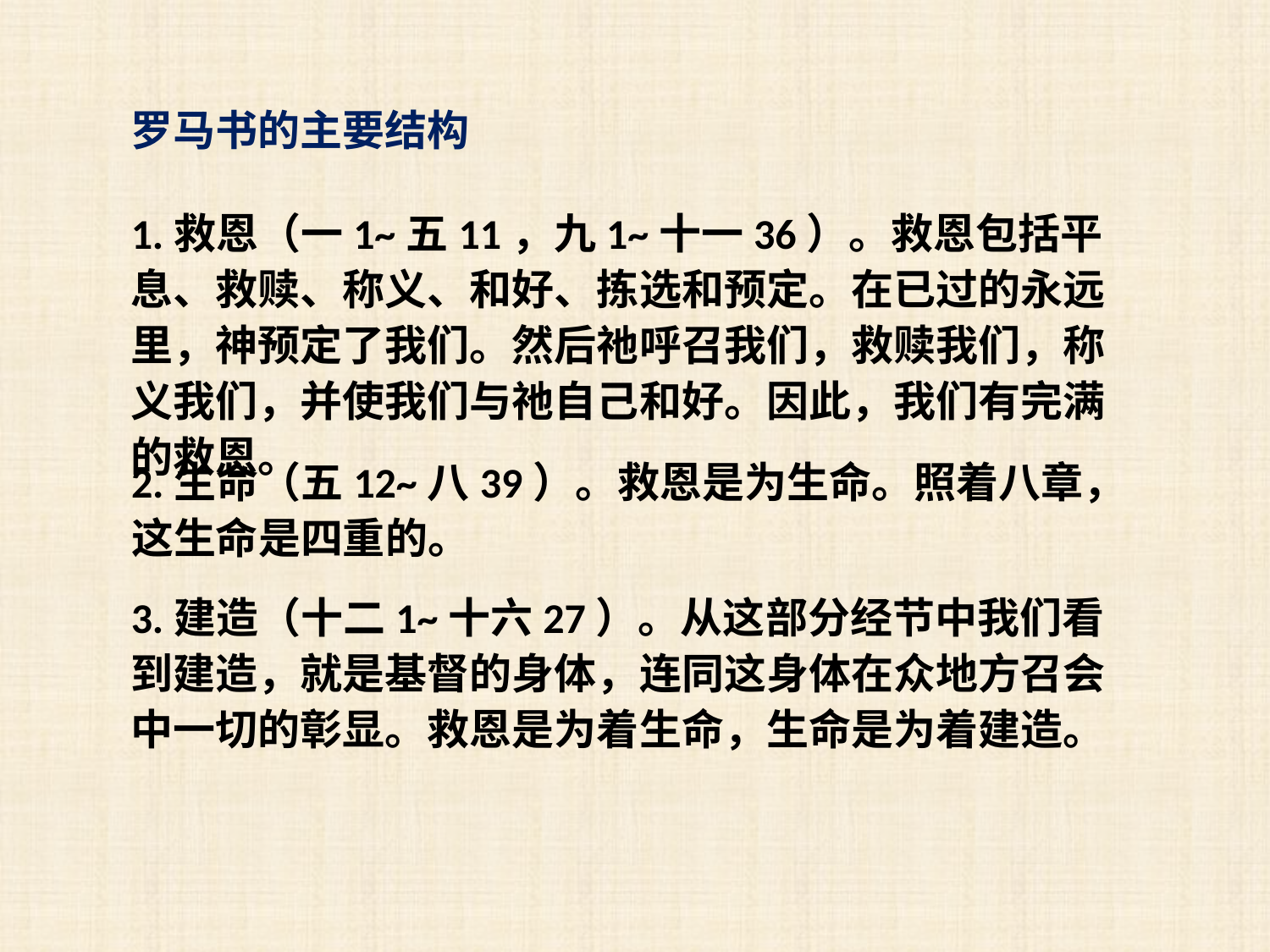

罗马书的主要结构
1.救恩（一1~五11，九1~十一36）。救恩包括平息、救赎、称义、和好、拣选和预定。在已过的永远里，神预定了我们。然后祂呼召我们，救赎我们，称义我们，并使我们与祂自己和好。因此，我们有完满的救恩。
2.生命（五12~八39）。救恩是为生命。照着八章，这生命是四重的。
3.建造（十二1~十六27）。从这部分经节中我们看到建造，就是基督的身体，连同这身体在众地方召会中一切的彰显。救恩是为着生命，生命是为着建造。